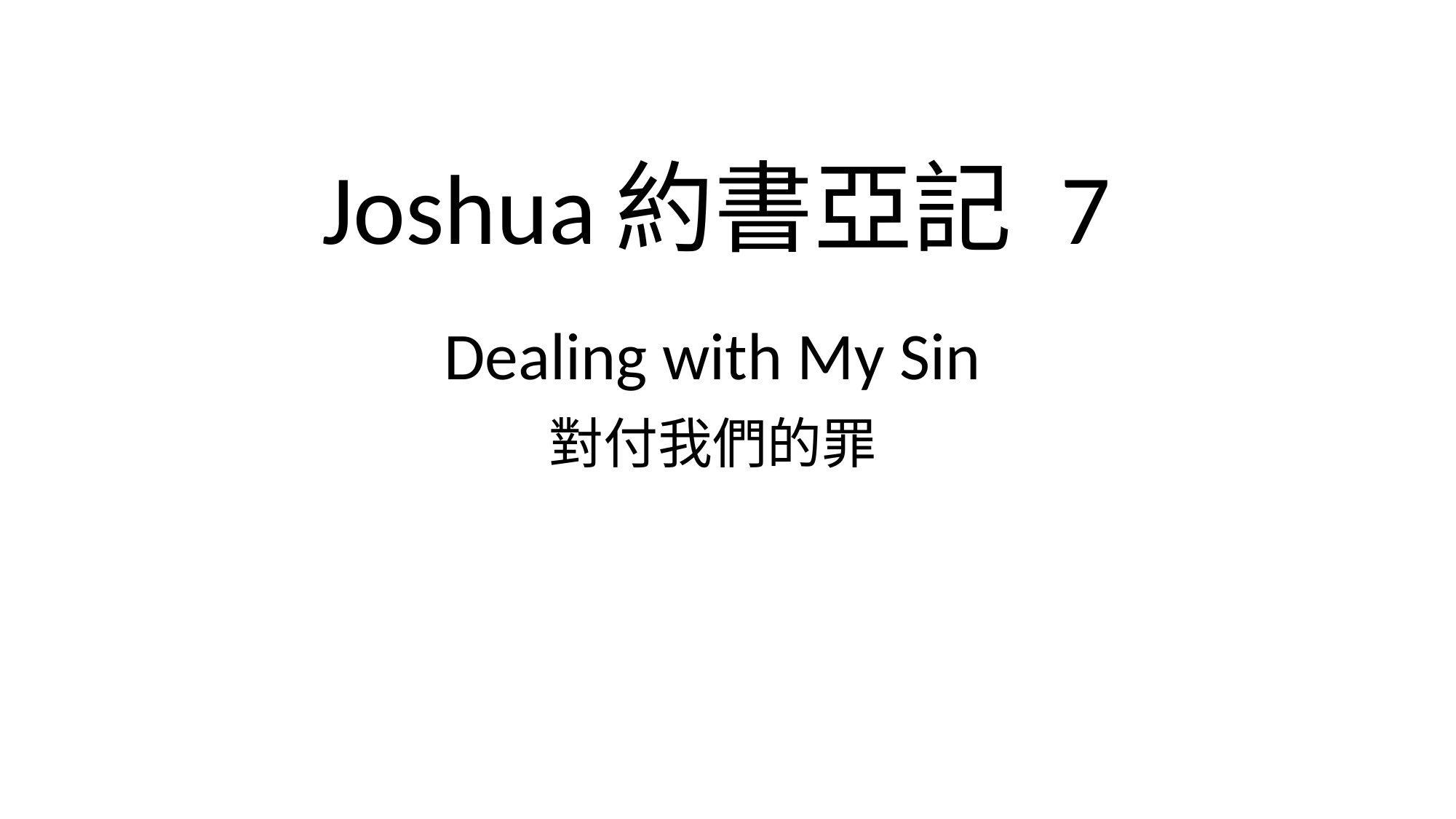

# Joshua約書亞記 7
Dealing with My Sin
對付我們的罪